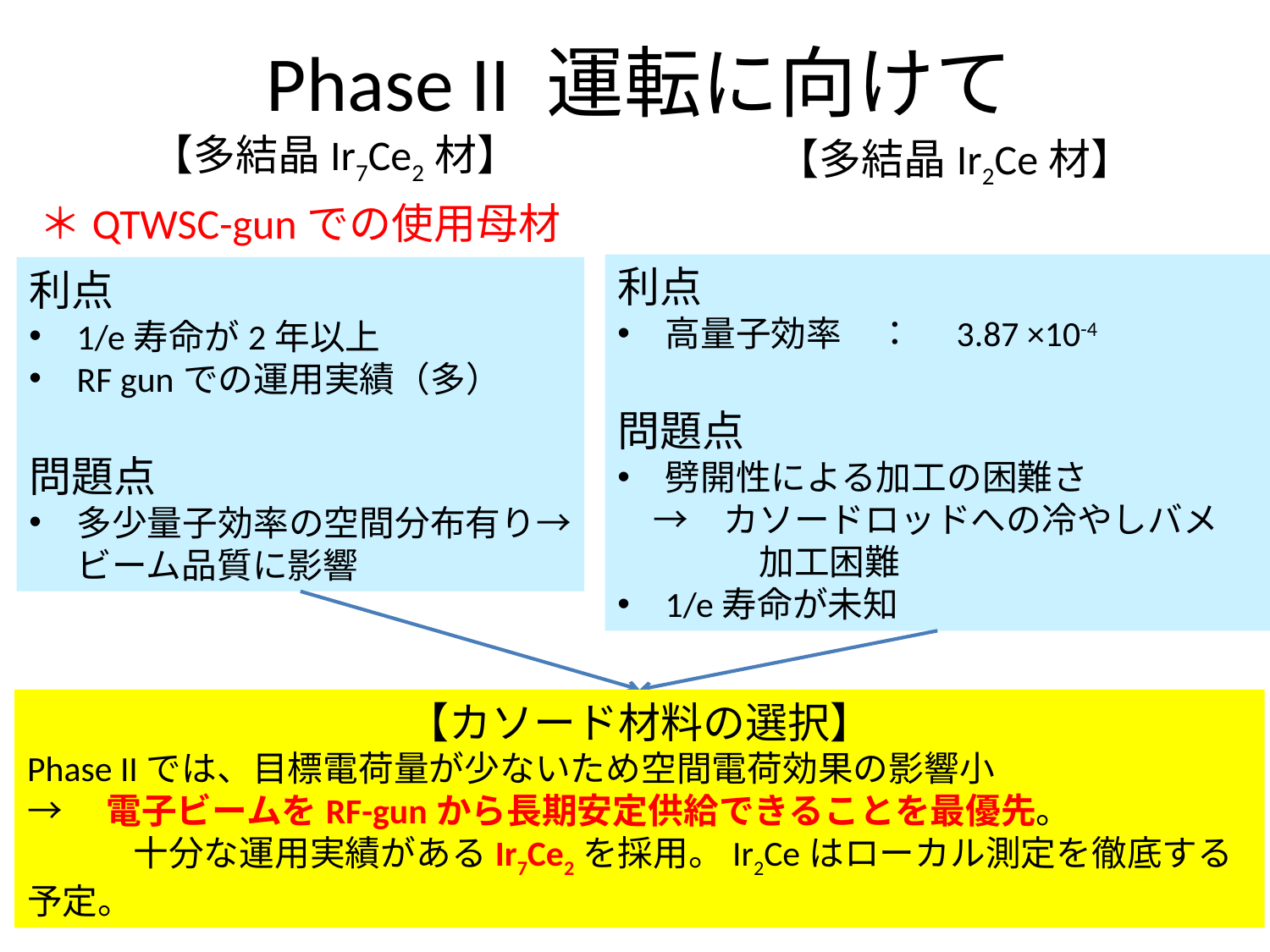

# Phase II 運転に向けて
【多結晶Ir7Ce2材】
【多結晶Ir2Ce材】
＊QTWSC-gunでの使用母材
利点
高量子効率　：　3.87 ×10-4

問題点
劈開性による加工の困難さ
　→　カソードロッドへの冷やしバメ
　　　　加工困難
1/e寿命が未知
利点
1/e寿命が2年以上
RF gunでの運用実績（多）

問題点
多少量子効率の空間分布有り→ビーム品質に影響
【カソード材料の選択】
Phase IIでは、目標電荷量が少ないため空間電荷効果の影響小
→　電子ビームをRF-gunから長期安定供給できることを最優先。
　　　十分な運用実績があるIr7Ce2を採用。Ir2Ceはローカル測定を徹底する予定。
26